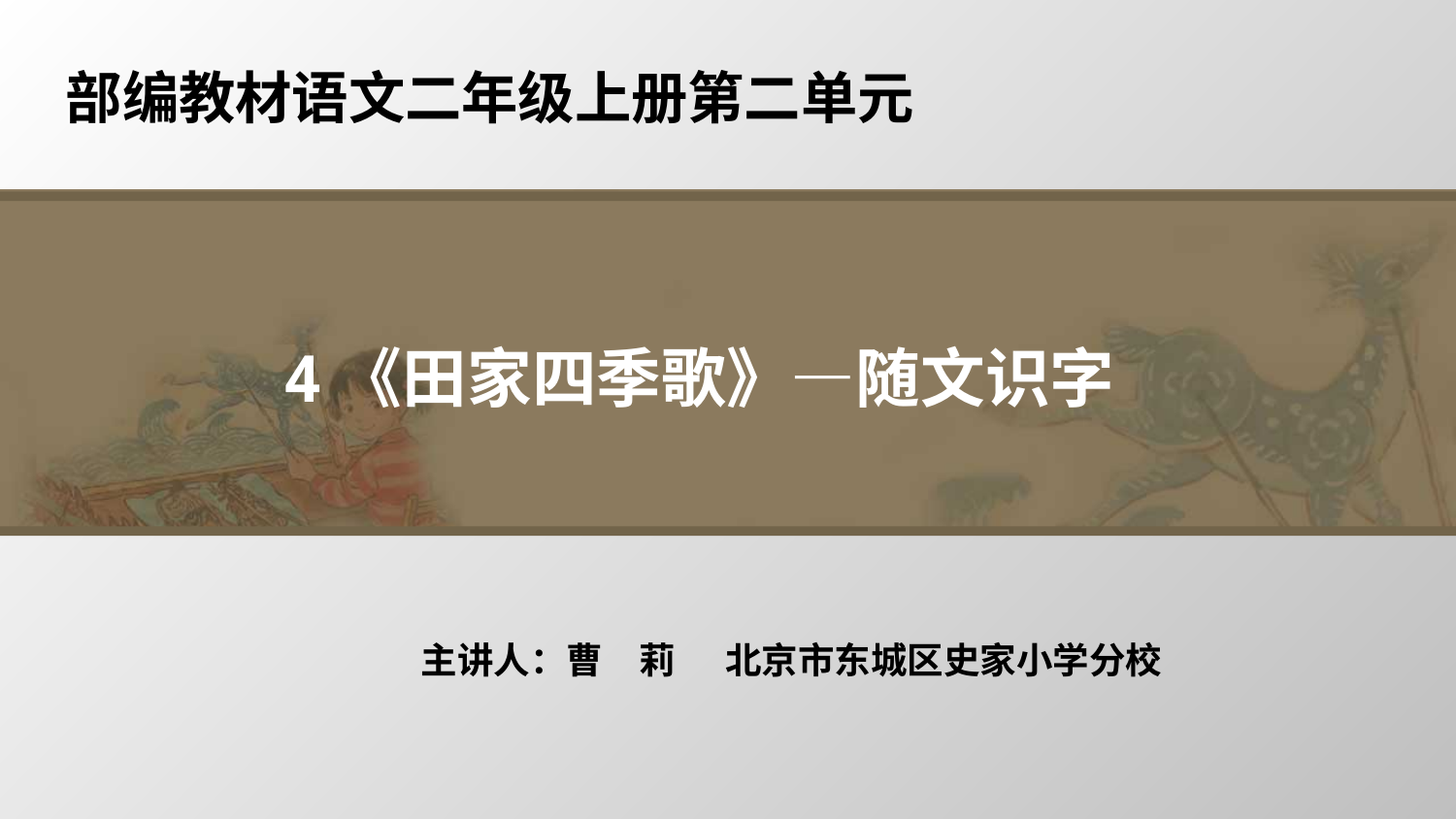

部编教材语文二年级上册第二单元
4《田家四季歌》—随文识字
主讲人：曹　莉      北京市东城区史家小学分校